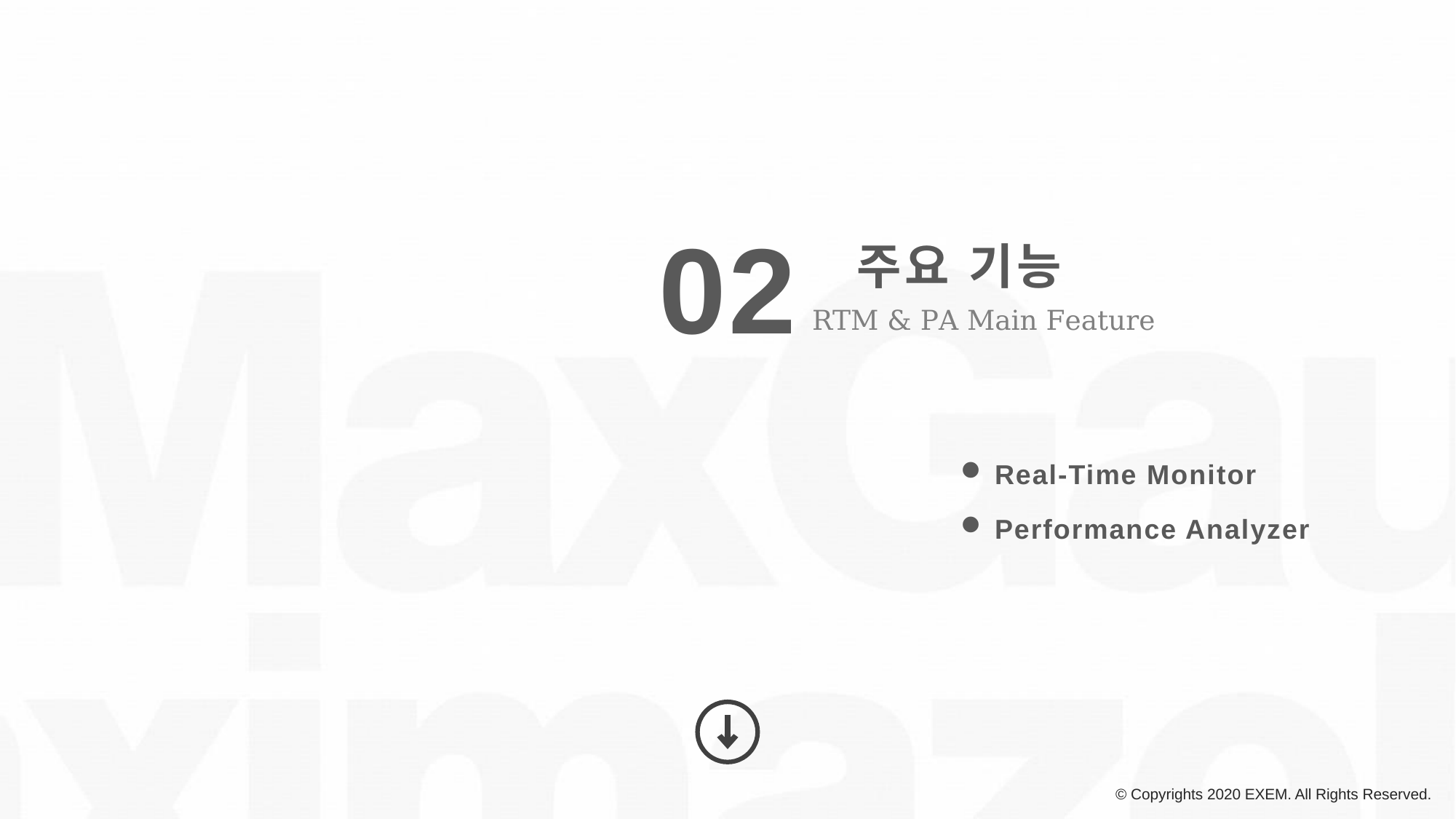

02
주요 기능
RTM & PA Main Feature
Real-Time Monitor

Performance Analyzer